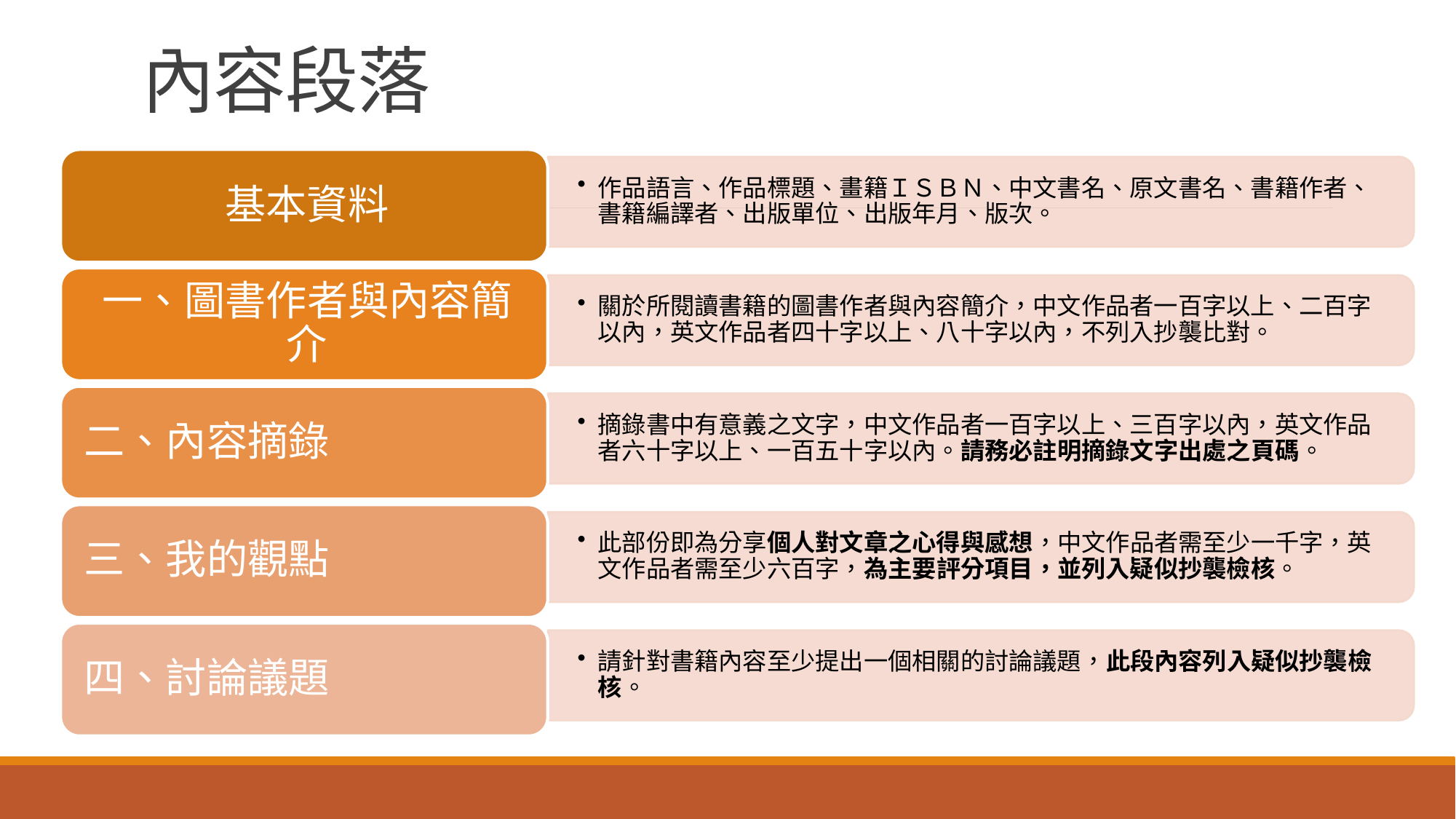

內容段落
作品語言、作品標題、畫籍ＩＳＢＮ、中文書名、原文書名、書籍作者、書籍編譯者、出版單位、出版年月、版次。
基本資料
關於所閱讀書籍的圖書作者與內容簡介，中文作品者一百字以上、二百字以內，英文作品者四十字以上、八十字以內，不列入抄襲比對。
一、圖書作者與內容簡介
摘錄書中有意義之文字，中文作品者一百字以上、三百字以內，英文作品者六十字以上、一百五十字以內。請務必註明摘錄文字出處之頁碼。
二、內容摘錄
此部份即為分享個人對文章之心得與感想，中文作品者需至少一千字，英文作品者需至少六百字，為主要評分項目，並列入疑似抄襲檢核。
三、我的觀點
請針對書籍內容至少提出一個相關的討論議題，此段內容列入疑似抄襲檢核。
四、討論議題